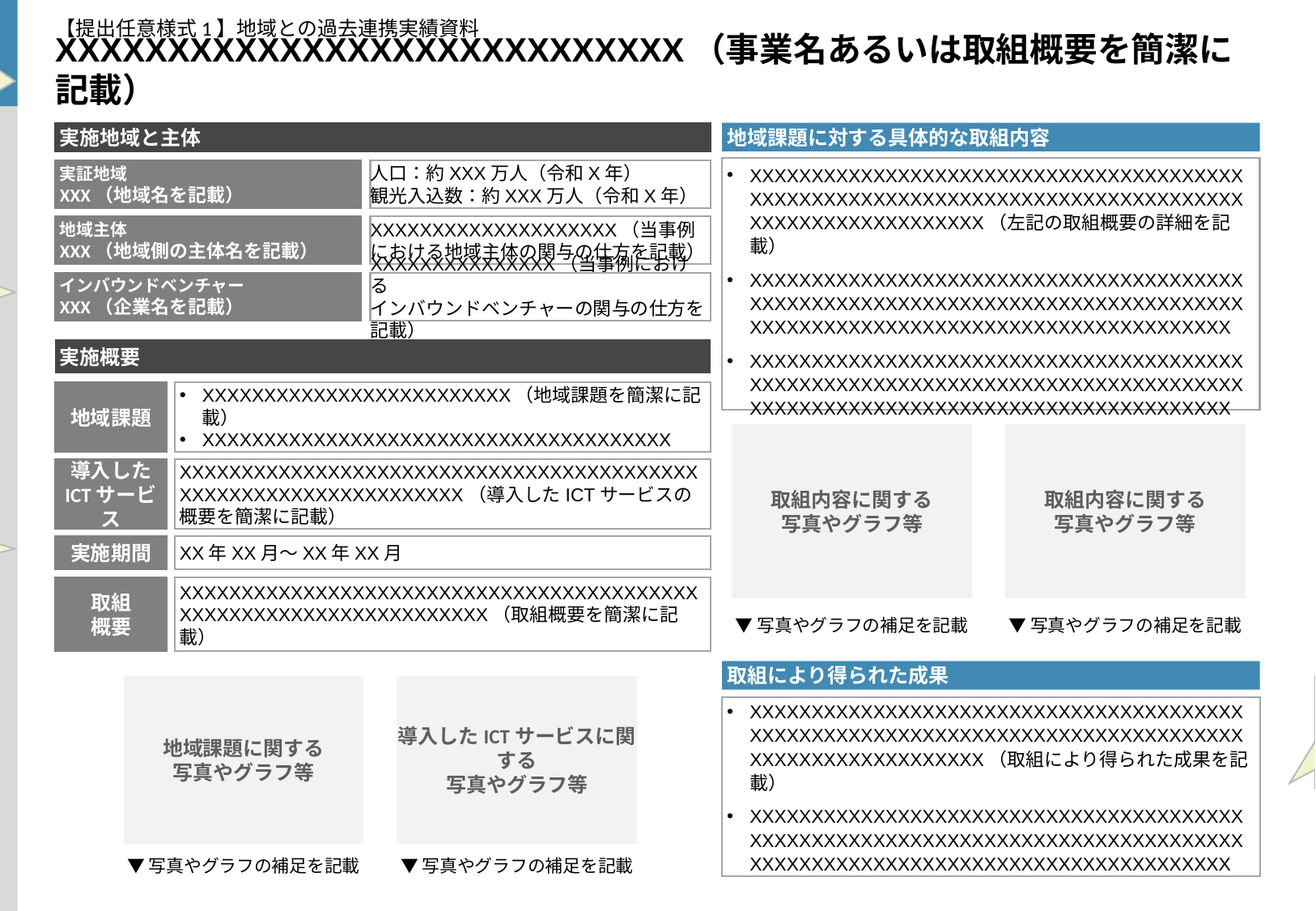

■本資料に関する補足事項
本資料は、【提出必須様式2】ベンチャーピッチ登壇申込資料と合わせて、イベント参加者に対して配布を行う予定です。
事務局による登壇企業の選定により、登壇企業として選ばれなかった企業の資料も配布資料に含める予定ですが、登壇企業として選ばれなかった際に、掲載を希望されない場合は、8/29(金)頃に実施予定の登壇審査結果通知メールに対するご返信にて、お知らせいただけますと幸いです。
なお、掲載にあたっては、事務局より資料内容に関する確認や資料の修正をご依頼させていただく可能性がある点、予めご了承いただけますと幸いです。
【提出任意様式1】地域との過去連携実績資料
# XXXXXXXXXXXXXXXXXXXXXXXXXXXX（事業名あるいは取組概要を簡潔に記載）
実施地域と主体
地域課題に対する具体的な取組内容
XXXXXXXXXXXXXXXXXXXXXXXXXXXXXXXXXXXXXXXXXXXXXXXXXXXXXXXXXXXXXXXXXXXXXXXXXXXXXXXXXXXXXXXXXXXXXXXXXXX（左記の取組概要の詳細を記載）
XXXXXXXXXXXXXXXXXXXXXXXXXXXXXXXXXXXXXXXXXXXXXXXXXXXXXXXXXXXXXXXXXXXXXXXXXXXXXXXXXXXXXXXXXXXXXXXXXXXXXXXXXXXXXXXXXXXXXXX
XXXXXXXXXXXXXXXXXXXXXXXXXXXXXXXXXXXXXXXXXXXXXXXXXXXXXXXXXXXXXXXXXXXXXXXXXXXXXXXXXXXXXXXXXXXXXXXXXXXXXXXXXXXXXXXXXXXXXXX

実証地域
XXX（地域名を記載）
人口：約XXX万人（令和X年）
観光入込数：約XXX万人（令和X年）
■記入時の補足事項
本スライド左面の記載ぶりについては、観光庁HPにて公開している「地域主体とインバウンドベンチャーの 連携促進に向けたノウハウ集」のp46-63をご参照ください
地域主体
XXX（地域側の主体名を記載）
XXXXXXXXXXXXXXXXXXXX（当事例における地域主体の関与の仕方を記載）
インバウンドベンチャー
XXX（企業名を記載）
XXXXXXXXXXXXXXX（当事例における
インバウンドベンチャーの関与の仕方を記載）
実施概要
地域課題
XXXXXXXXXXXXXXXXXXXXXXXXX（地域課題を簡潔に記載）
XXXXXXXXXXXXXXXXXXXXXXXXXXXXXXXXXXXXXX
取組内容に関する
写真やグラフ等
取組内容に関する
写真やグラフ等
導入した
ICTサービス
XXXXXXXXXXXXXXXXXXXXXXXXXXXXXXXXXXXXXXXXXXXXXXXXXXXXXXXXXXXXXXXXX（導入したICTサービスの概要を簡潔に記載）
■記入時の補足事項
現在も実装・運用されている場合は、XX年XX月の後に、（2025年8月現在、継続中） と記載してください
実施期間
XX年XX月～XX年XX月
取組
概要
XXXXXXXXXXXXXXXXXXXXXXXXXXXXXXXXXXXXXXXXXXXXXXXXXXXXXXXXXXXXXXXXXXX（取組概要を簡潔に記載）
▼写真やグラフの補足を記載
▼写真やグラフの補足を記載
取組により得られた成果
■記入時の補足事項
可能な限り、定性・定量の両面より、取組により得られた成果を記載してください
地域課題に関する
写真やグラフ等
導入したICTサービスに関する
写真やグラフ等
XXXXXXXXXXXXXXXXXXXXXXXXXXXXXXXXXXXXXXXXXXXXXXXXXXXXXXXXXXXXXXXXXXXXXXXXXXXXXXXXXXXXXXXXXXXXXXXXXXX（取組により得られた成果を記載）
XXXXXXXXXXXXXXXXXXXXXXXXXXXXXXXXXXXXXXXXXXXXXXXXXXXXXXXXXXXXXXXXXXXXXXXXXXXXXXXXXXXXXXXXXXXXXXXXXXXXXXXXXXXXXXXXXXXXXXX
▼写真やグラフの補足を記載
▼写真やグラフの補足を記載